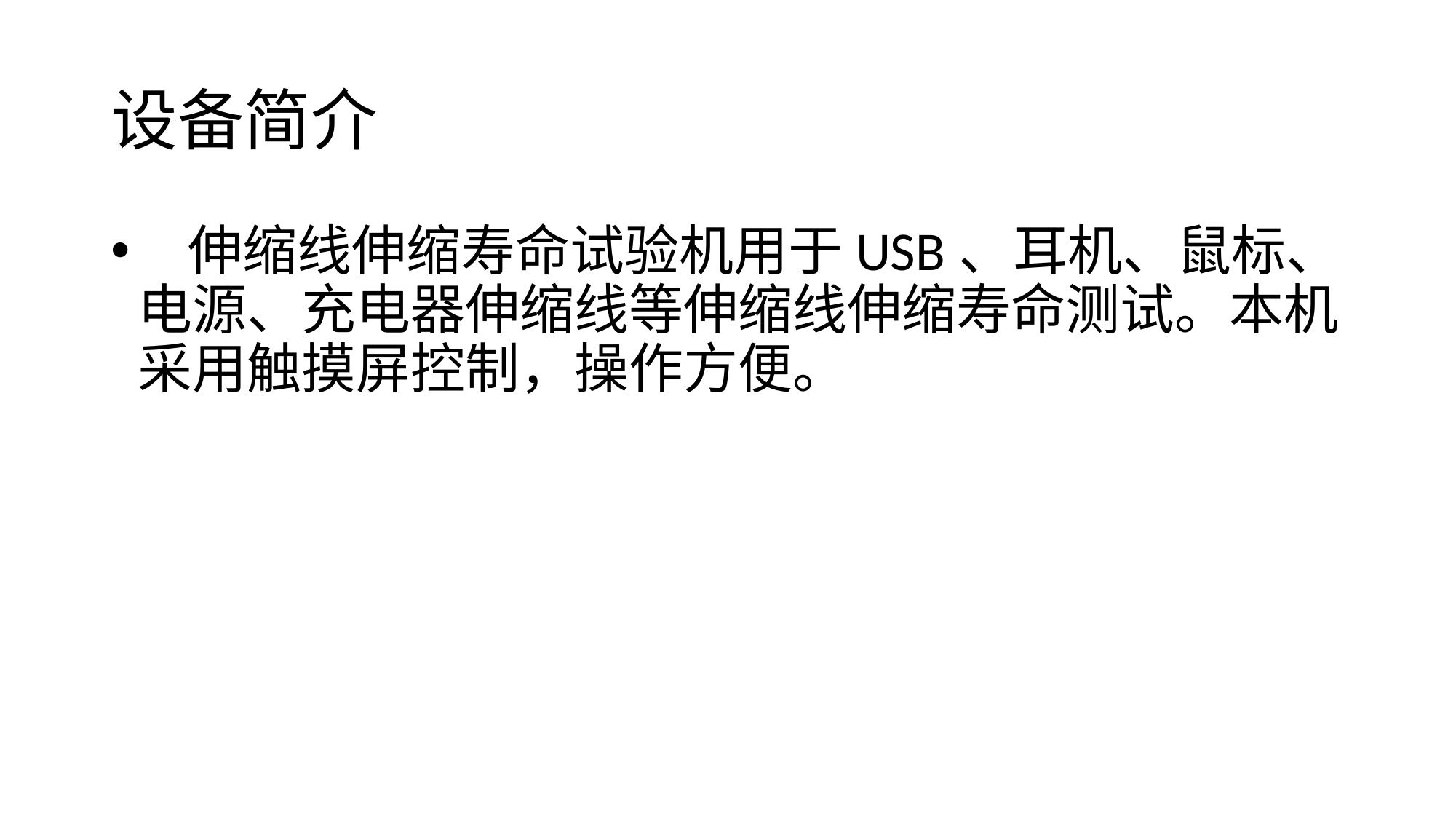

# 设备简介
   伸缩线伸缩寿命试验机用于USB、耳机、鼠标、电源、充电器伸缩线等伸缩线伸缩寿命测试。本机采用触摸屏控制，操作方便。